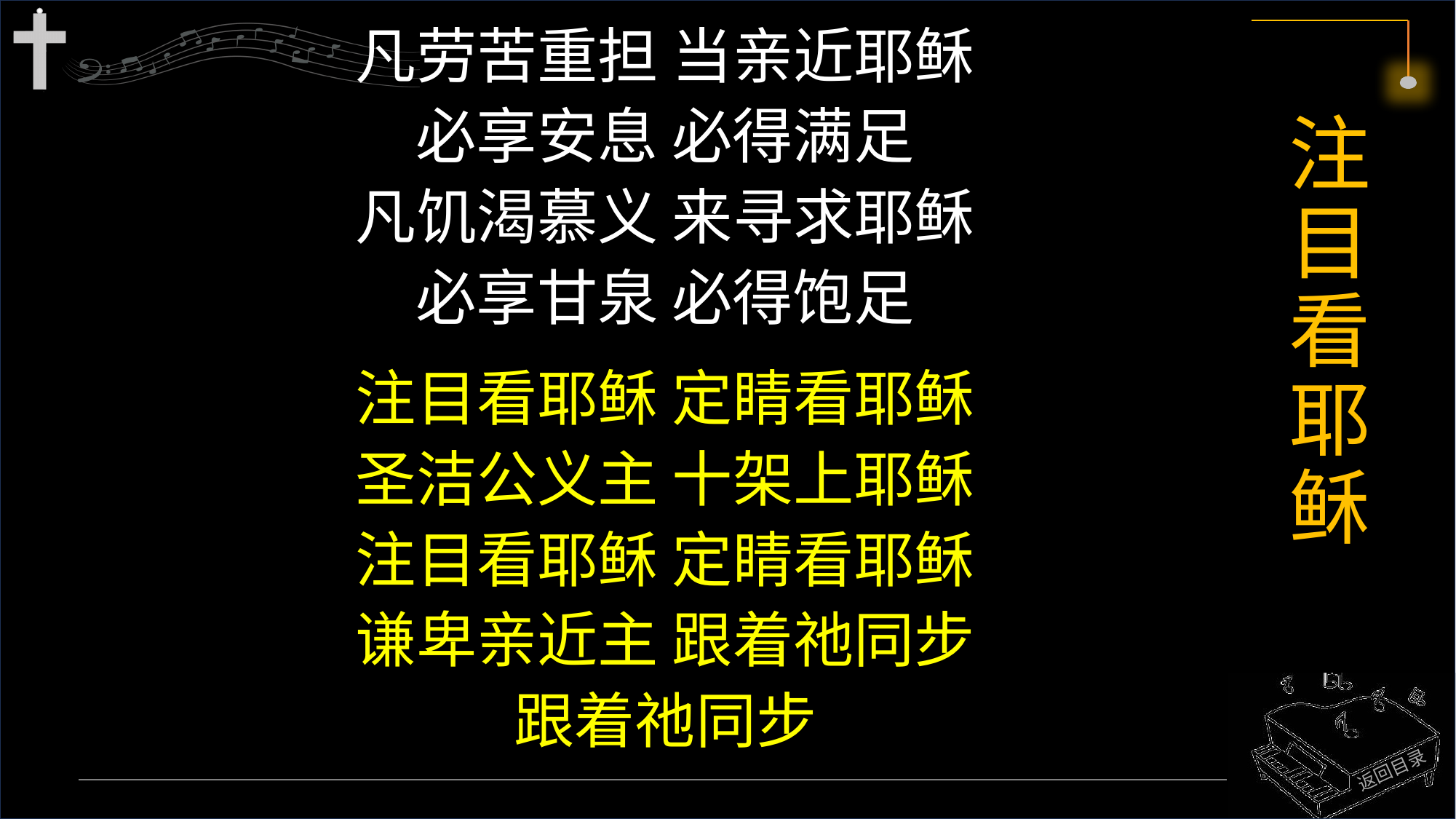

凡劳苦重担 当亲近耶稣
必享安息 必得满足
凡饥渴慕义 来寻求耶稣
必享甘泉 必得饱足

注目看耶稣 定睛看耶稣
圣洁公义主 十架上耶稣
注目看耶稣 定睛看耶稣
谦卑亲近主 跟着祂同步
跟着祂同步
# 注目看耶稣